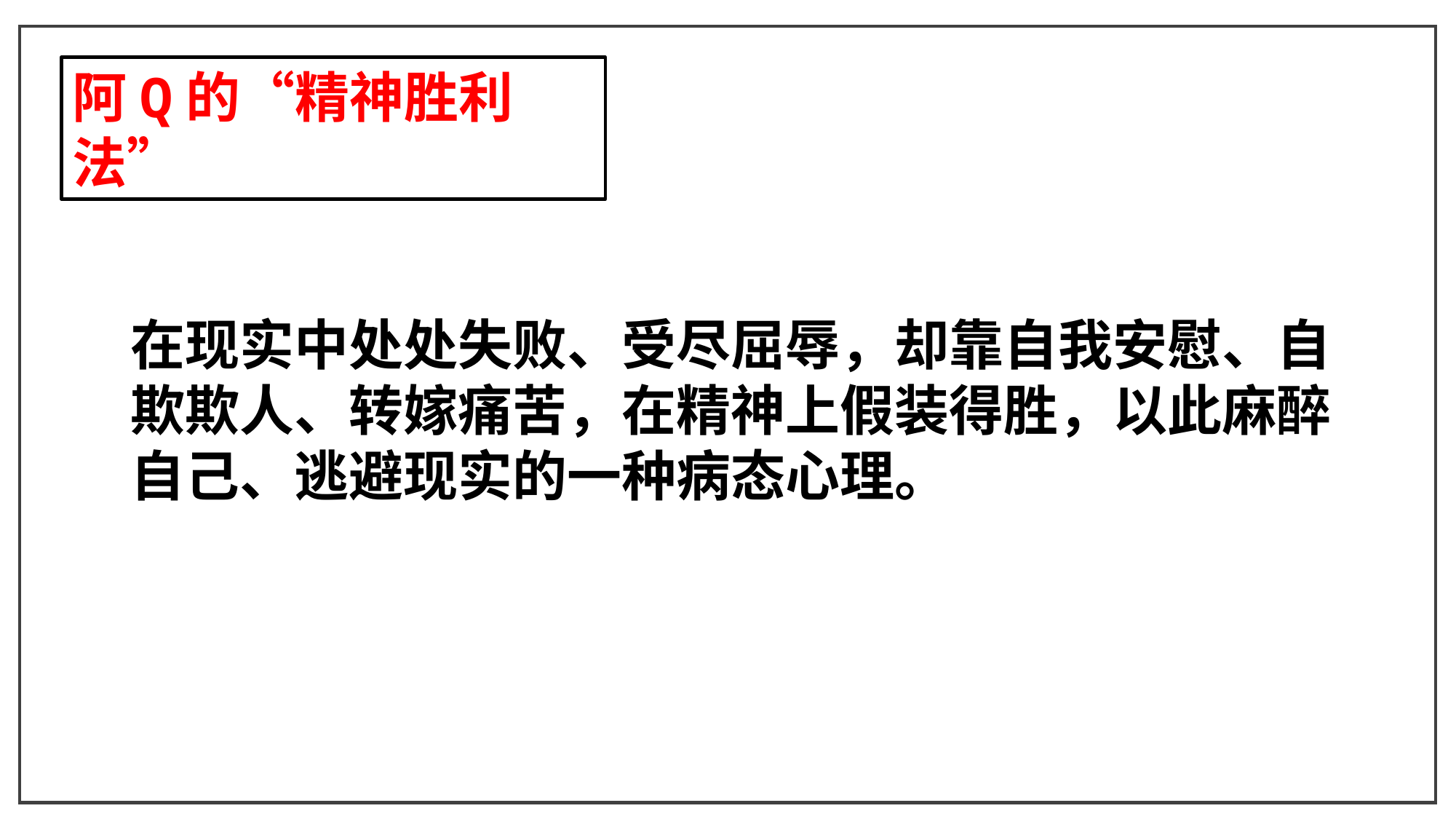

阿Q的“精神胜利法”
在现实中处处失败、受尽屈辱，却靠自我安慰、自欺欺人、转嫁痛苦，在精神上假装得胜，以此麻醉自己、逃避现实的一种病态心理。